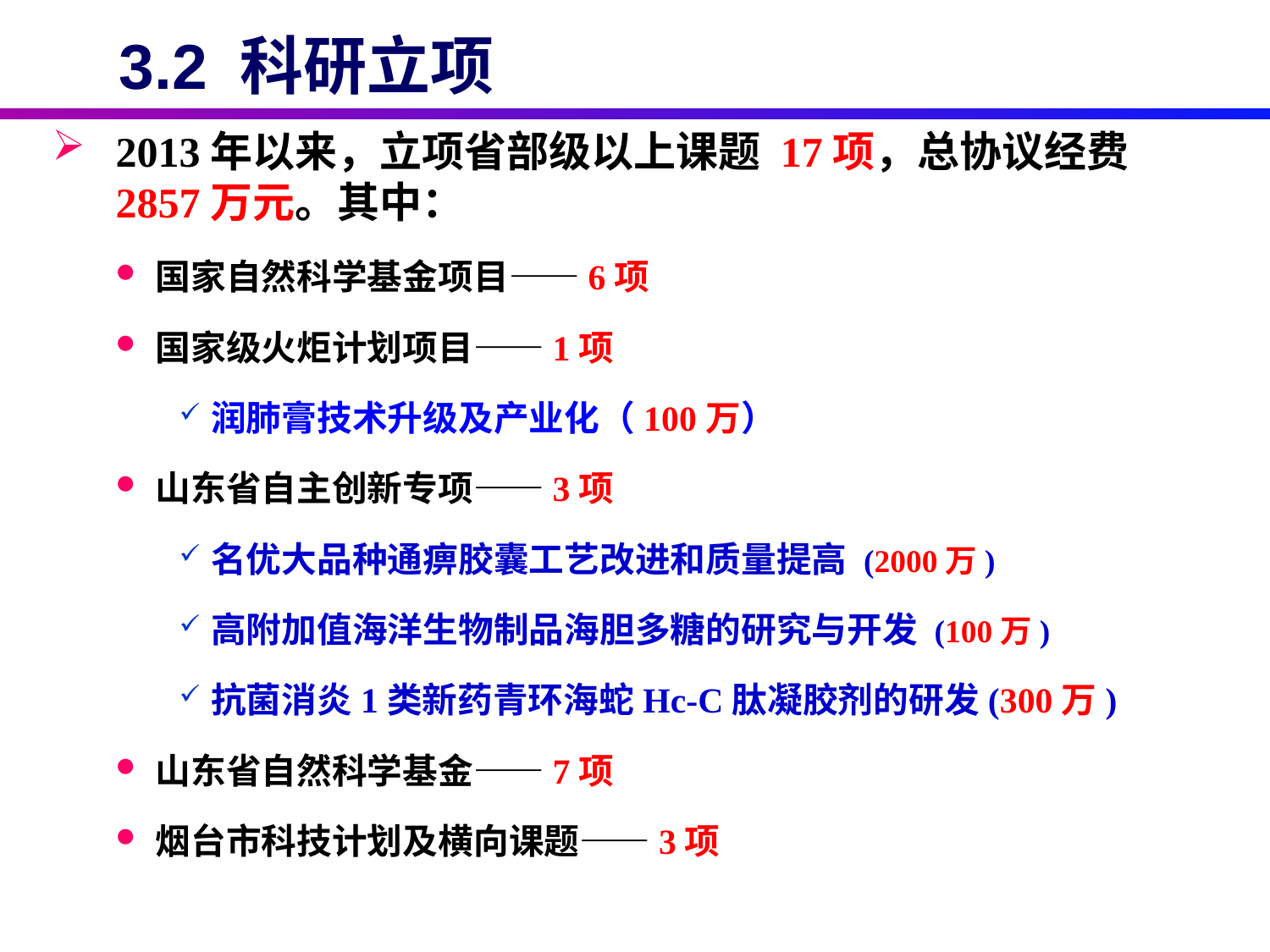

3.2 科研立项

2013年以来，立项省部级以上课题 17项，总协议经费2857万元。其中：
国家自然科学基金项目——6项
国家级火炬计划项目——1项
润肺膏技术升级及产业化（100万）
山东省自主创新专项——3项
名优大品种通痹胶囊工艺改进和质量提高 (2000万)
高附加值海洋生物制品海胆多糖的研究与开发 (100万)
抗菌消炎1类新药青环海蛇Hc-C肽凝胶剂的研发(300万)
山东省自然科学基金——7项
烟台市科技计划及横向课题——3项